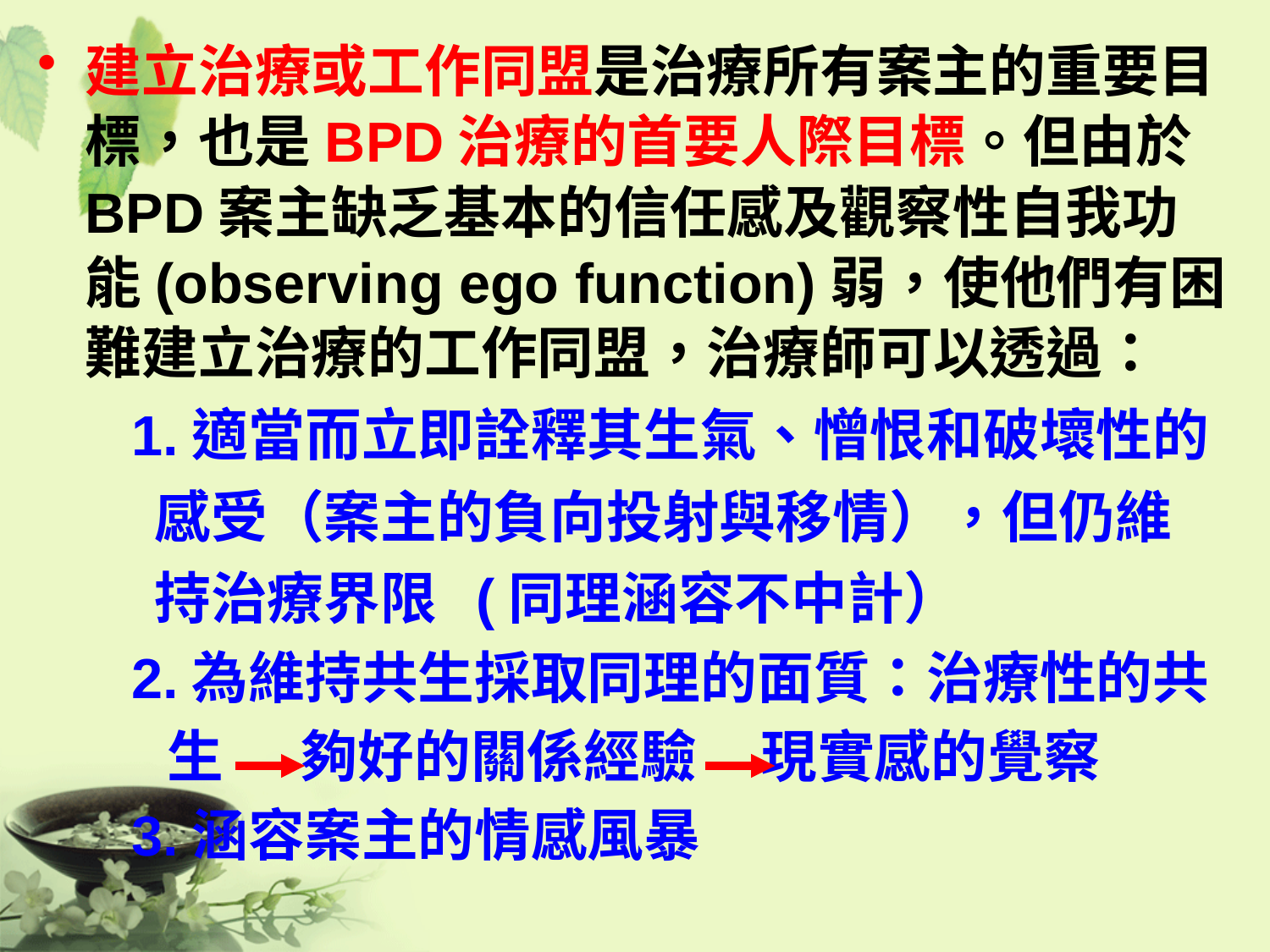

建立治療或工作同盟是治療所有案主的重要目標，也是BPD治療的首要人際目標。但由於BPD案主缺乏基本的信任感及觀察性自我功能(observing ego function)弱，使他們有困難建立治療的工作同盟，治療師可以透過：
      1.適當而立即詮釋其生氣、憎恨和破壞性的
        感受（案主的負向投射與移情），但仍維
        持治療界限  (同理涵容不中計）
      2.為維持共生採取同理的面質：治療性的共
         生      夠好的關係經驗     現實感的覺察
      3.涵容案主的情感風暴